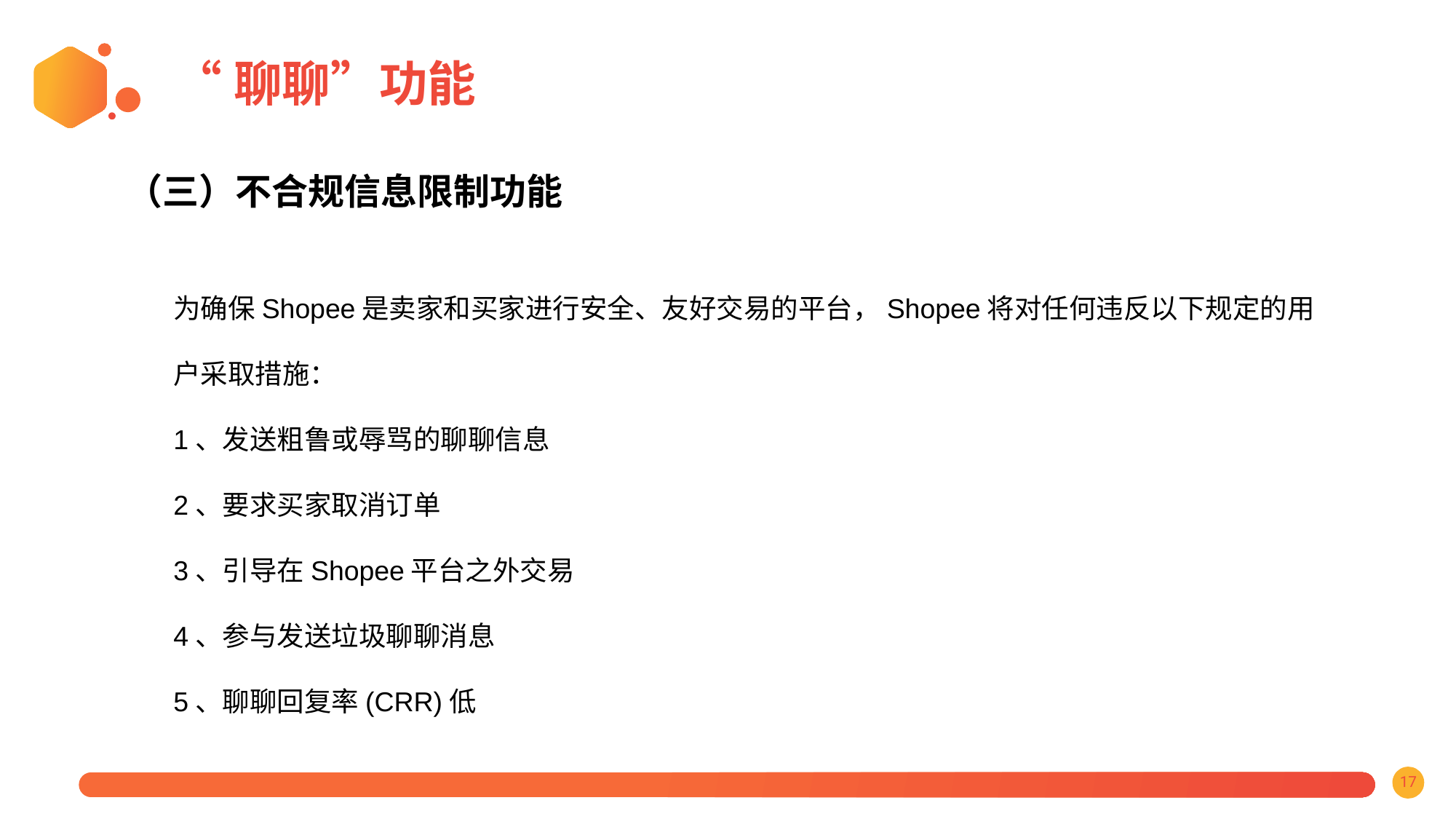

“聊聊”功能
（三）不合规信息限制功能
为确保Shopee是卖家和买家进行安全、友好交易的平台，Shopee将对任何违反以下规定的用户采取措施：
1、发送粗鲁或辱骂的聊聊信息
2、要求买家取消订单
3、引导在Shopee平台之外交易
4、参与发送垃圾聊聊消息
5、聊聊回复率(CRR)低